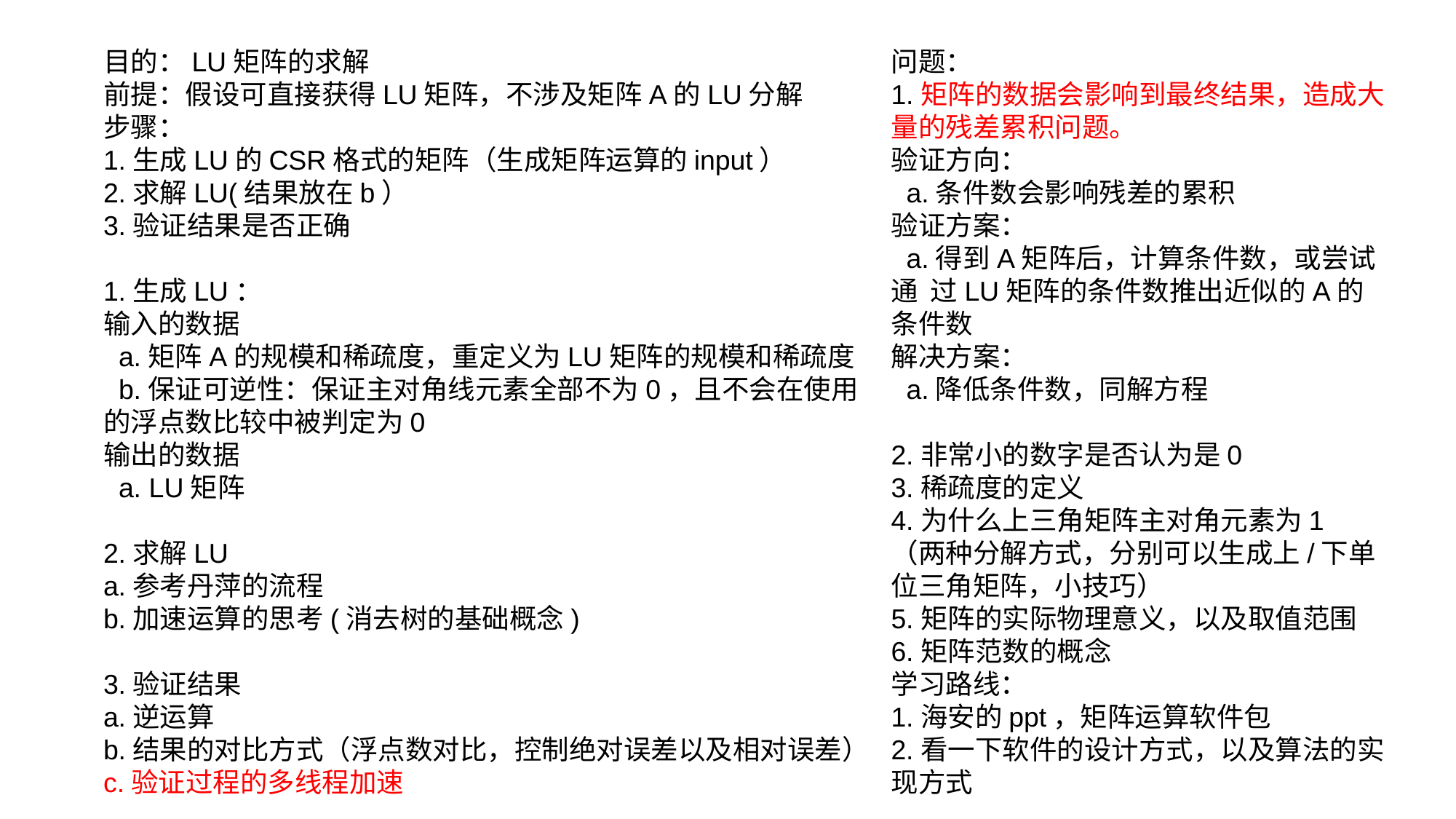

目的：LU矩阵的求解
前提：假设可直接获得LU矩阵，不涉及矩阵A的LU分解
步骤：
1.生成LU的CSR格式的矩阵（生成矩阵运算的input）
2.求解LU(结果放在b）
3.验证结果是否正确

1.生成LU：
输入的数据
  a.矩阵A的规模和稀疏度，重定义为LU矩阵的规模和稀疏度
  b.保证可逆性：保证主对角线元素全部不为0，且不会在使用的浮点数比较中被判定为0
输出的数据
  a. LU矩阵

2.求解LU
a.参考丹萍的流程
b.加速运算的思考(消去树的基础概念)

3.验证结果
a.逆运算
b.结果的对比方式（浮点数对比，控制绝对误差以及相对误差）
c.验证过程的多线程加速
问题：
1.矩阵的数据会影响到最终结果，造成大量的残差累积问题。
验证方向：
  a.条件数会影响残差的累积
验证方案：
  a.得到A矩阵后，计算条件数，或尝试通  过LU矩阵的条件数推出近似的A的条件数
解决方案：
  a.降低条件数，同解方程

2.非常小的数字是否认为是0
3.稀疏度的定义
4.为什么上三角矩阵主对角元素为1
（两种分解方式，分别可以生成上/下单位三角矩阵，小技巧）
5.矩阵的实际物理意义，以及取值范围
6.矩阵范数的概念
学习路线：
1.海安的ppt，矩阵运算软件包
2.看一下软件的设计方式，以及算法的实现方式